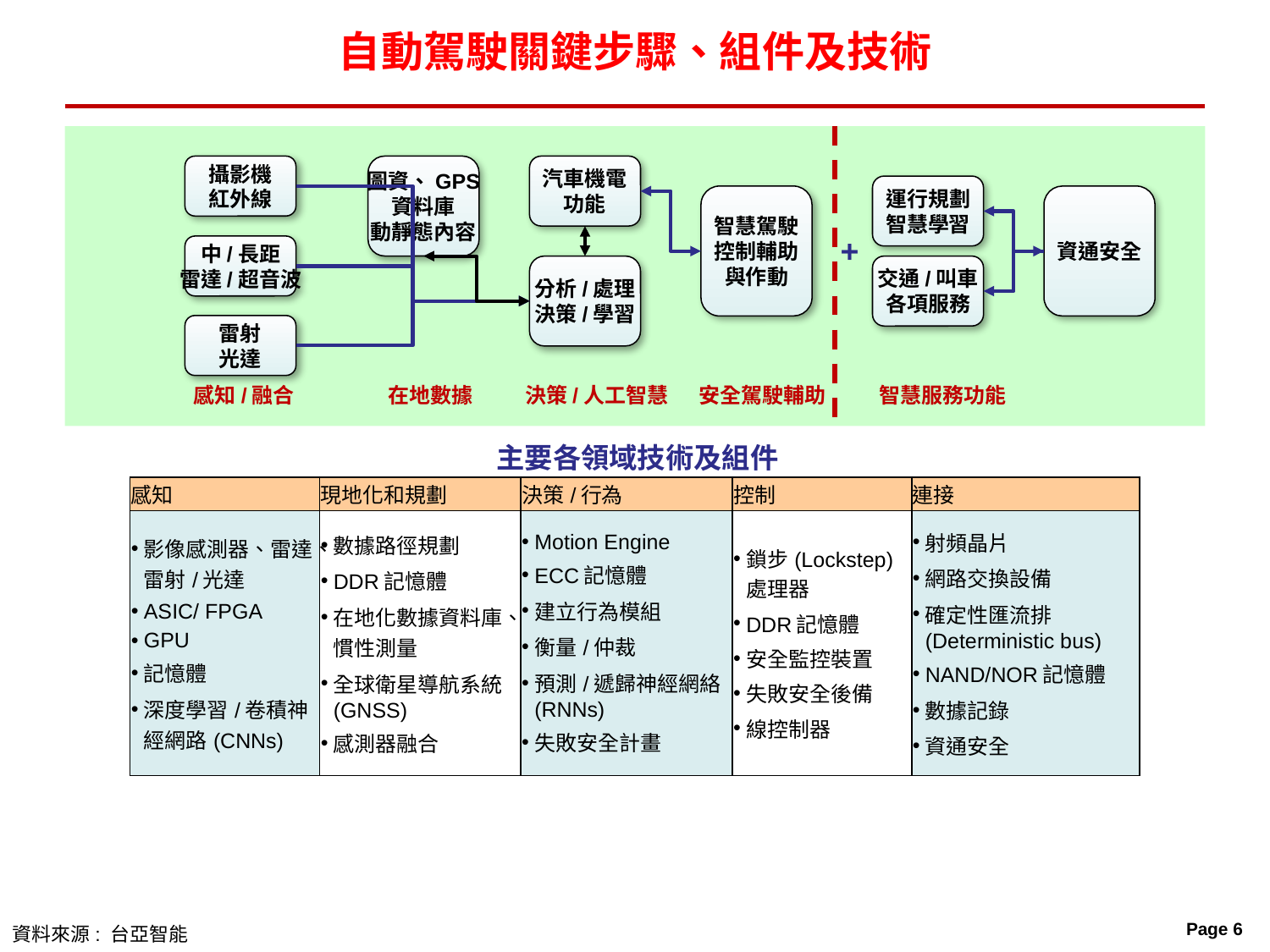

# 自動駕駛關鍵步驟、組件及技術

攝影機
紅外線
圖資、GPS
資料庫
動靜態內容
汽車機電
功能
運行規劃
智慧學習
智慧駕駛
控制輔助
與作動
資通安全
+
中/長距
雷達/超音波
分析/處理
決策/學習
交通/叫車
各項服務
雷射
光達
在地數據
決策/人工智慧
安全駕駛輔助
智慧服務功能
感知/融合
主要各領域技術及組件
| 感知 | 現地化和規劃 | 決策/行為 | 控制 | 連接 |
| --- | --- | --- | --- | --- |
| 影像感測器、雷達、雷射/光達 ASIC/ FPGA GPU 記憶體 深度學習/卷積神經網路(CNNs) | 數據路徑規劃 DDR記憶體 在地化數據資料庫、慣性測量 全球衛星導航系統(GNSS) 感測器融合 | Motion Engine ECC記憶體 建立行為模組 衡量/仲裁 預測/遞歸神經網絡(RNNs) 失敗安全計畫 | 鎖步(Lockstep)處理器 DDR記憶體 安全監控裝置 失敗安全後備 線控制器 | 射頻晶片 網路交換設備 確定性匯流排(Deterministic bus) NAND/NOR記憶體 數據記錄 資通安全 |
資料來源: 台亞智能